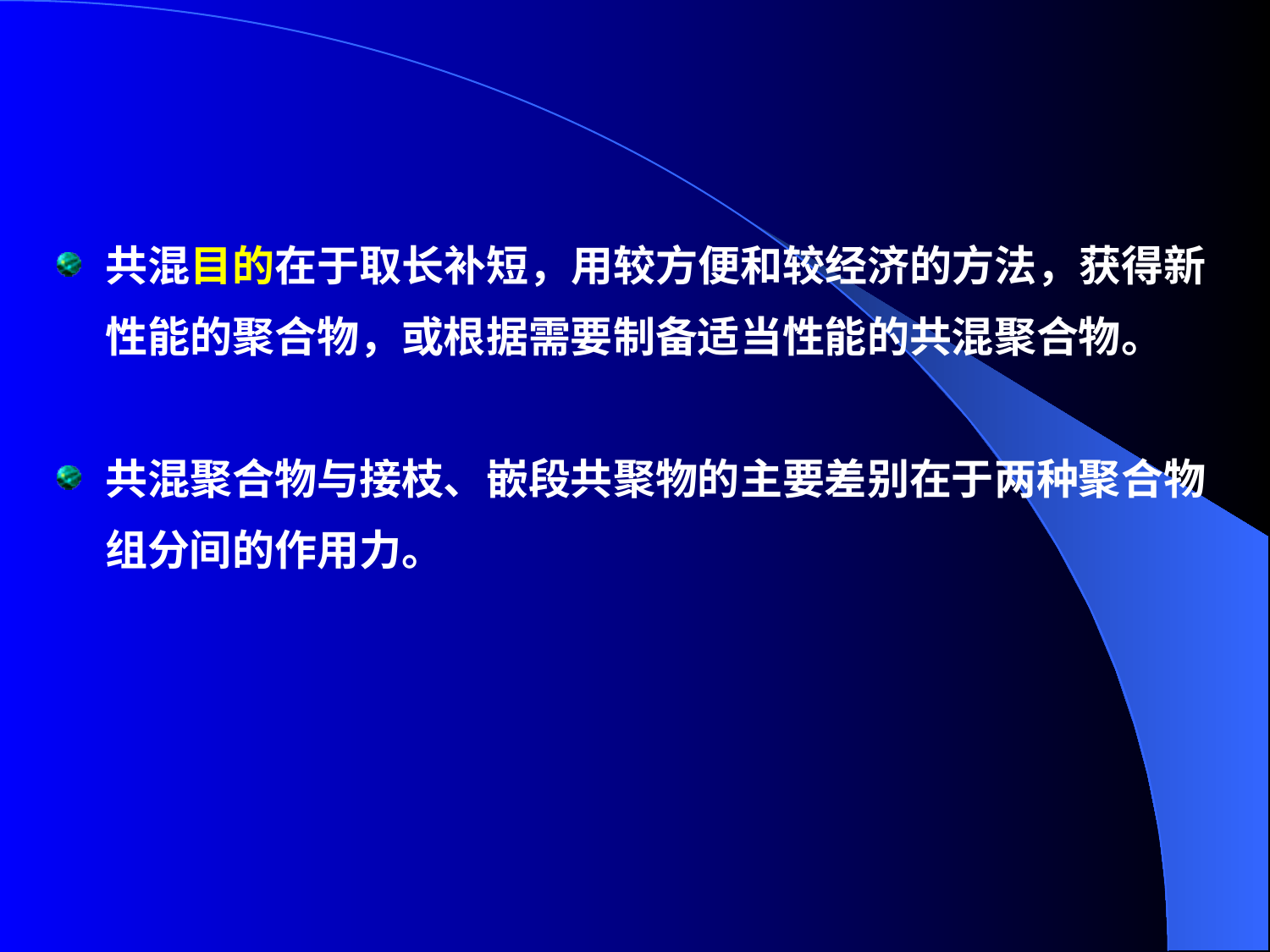

共混目的在于取长补短，用较方便和较经济的方法，获得新性能的聚合物，或根据需要制备适当性能的共混聚合物。

共混聚合物与接枝、嵌段共聚物的主要差别在于两种聚合物组分间的作用力。